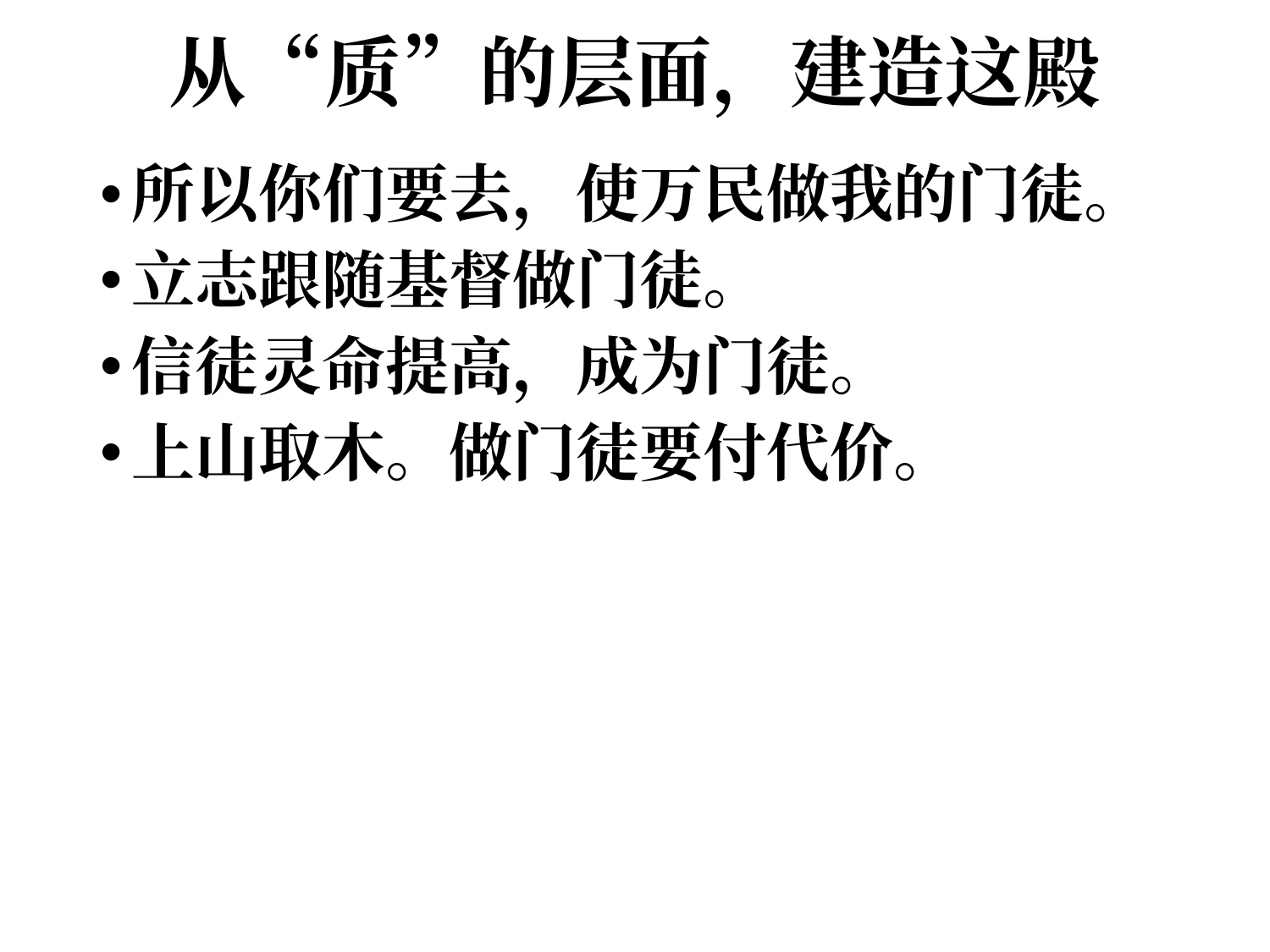

# 从“质”的层面，建造这殿
所以你们要去，使万民做我的门徒。
立志跟随基督做门徒。
信徒灵命提高，成为门徒。
上山取木。做门徒要付代价。